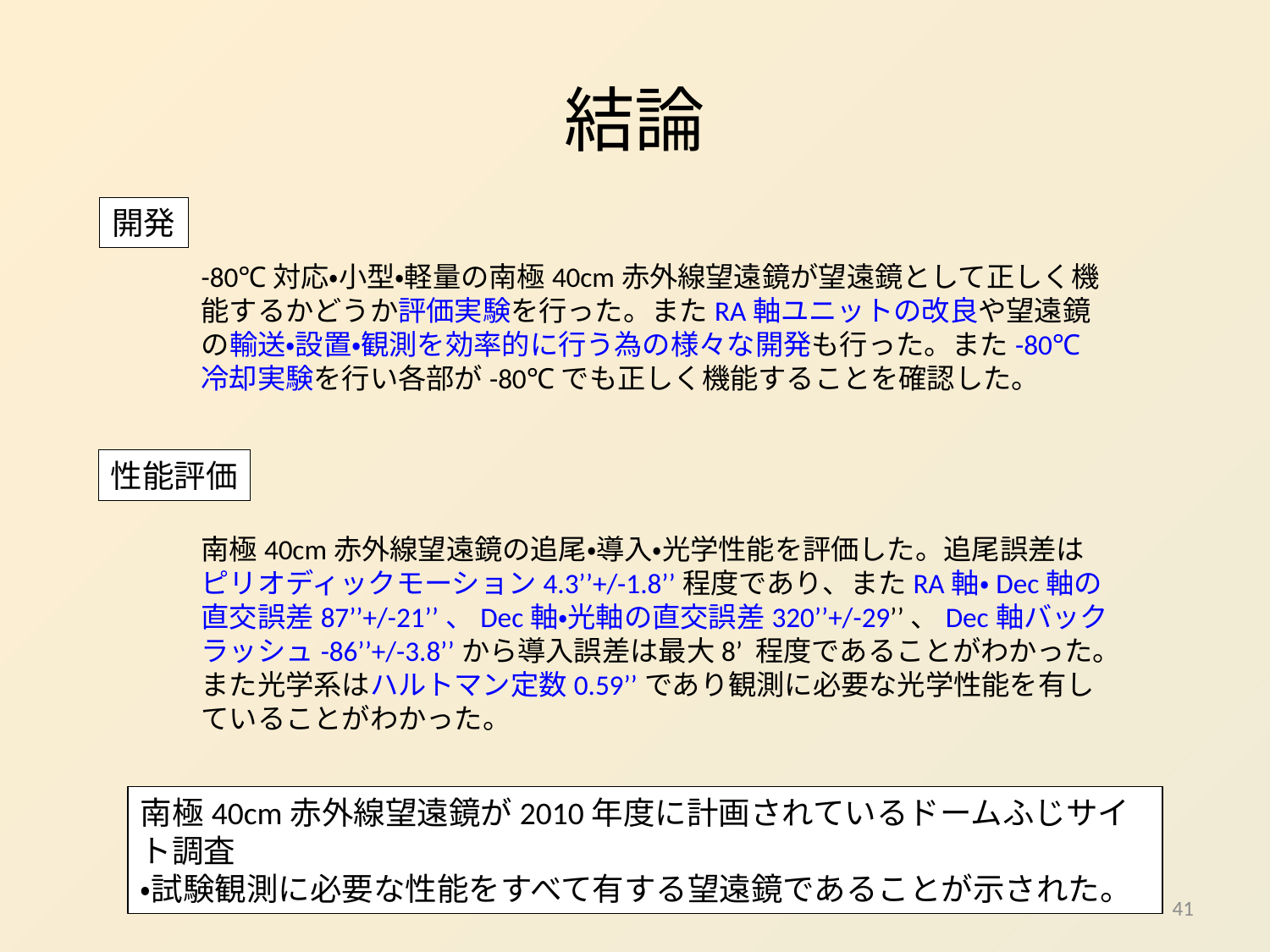

# 結論
開発
-80℃対応・小型・軽量の南極40cm赤外線望遠鏡が望遠鏡として正しく機能するかどうか評価実験を行った。またRA軸ユニットの改良や望遠鏡の輸送・設置・観測を効率的に行う為の様々な開発も行った。また-80℃冷却実験を行い各部が-80℃でも正しく機能することを確認した。
性能評価
南極40cm赤外線望遠鏡の追尾・導入・光学性能を評価した。追尾誤差はピリオディックモーション4.3’’+/-1.8’’程度であり、またRA軸・Dec軸の直交誤差87’’+/-21’’、Dec軸・光軸の直交誤差320’’+/-29’’、Dec軸バックラッシュ-86’’+/-3.8’’から導入誤差は最大8’ 程度であることがわかった。また光学系はハルトマン定数0.59’’であり観測に必要な光学性能を有していることがわかった。
南極40cm赤外線望遠鏡が2010年度に計画されているドームふじサイト調査
・試験観測に必要な性能をすべて有する望遠鏡であることが示された。
41